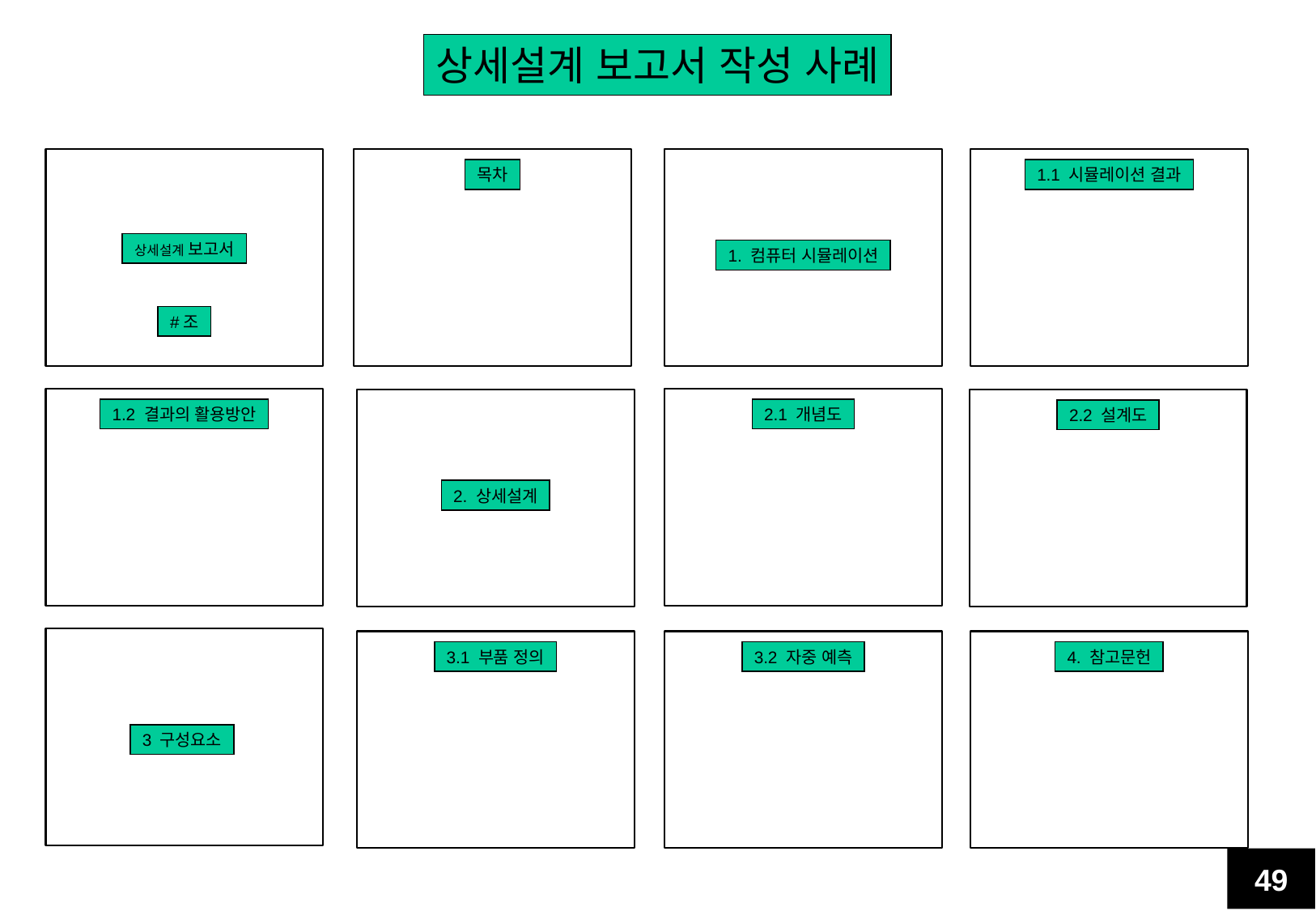

상세설계 보고서 작성 사례

상세설계 보고서

목차
#조

1. 컴퓨터 시뮬레이션

1.1 시뮬레이션 결과

1.2 결과의 활용방안

2.1 개념도

2. 상세설계

2.2 설계도

3.1 부품 정의
3.2 자중 예측
4. 참고문헌
3 구성요소
49